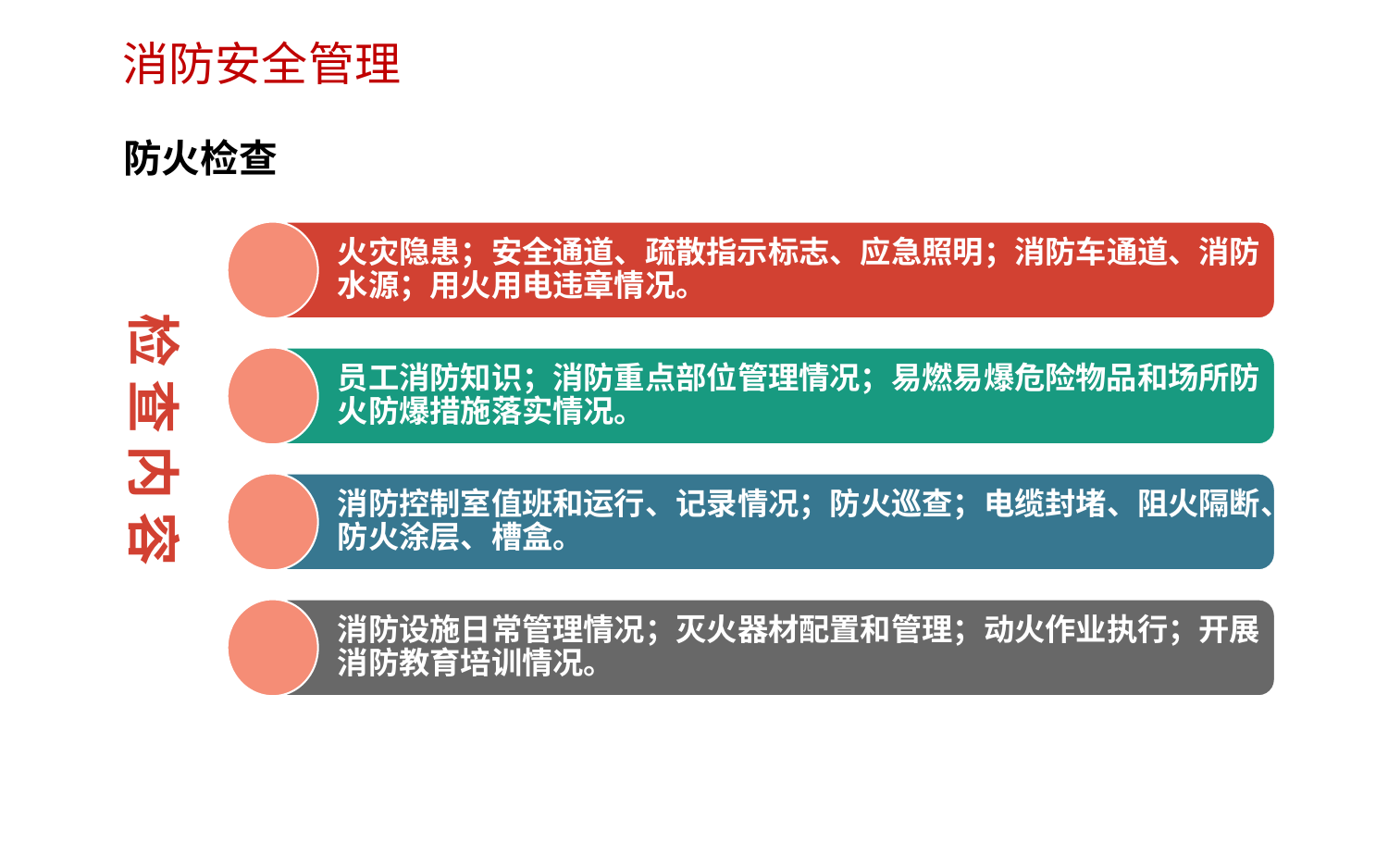

消防安全管理
防火检查
火灾隐患；安全通道、疏散指示标志、应急照明；消防车通道、消防水源；用火用电违章情况。

员工消防知识；消防重点部位管理情况；易燃易爆危险物品和场所防火防爆措施落实情况。

消防控制室值班和运行、记录情况；防火巡查；电缆封堵、阻火隔断、防火涂层、槽盒。

消防设施日常管理情况；灭火器材配置和管理；动火作业执行；开展消防教育培训情况。

检 查 内 容